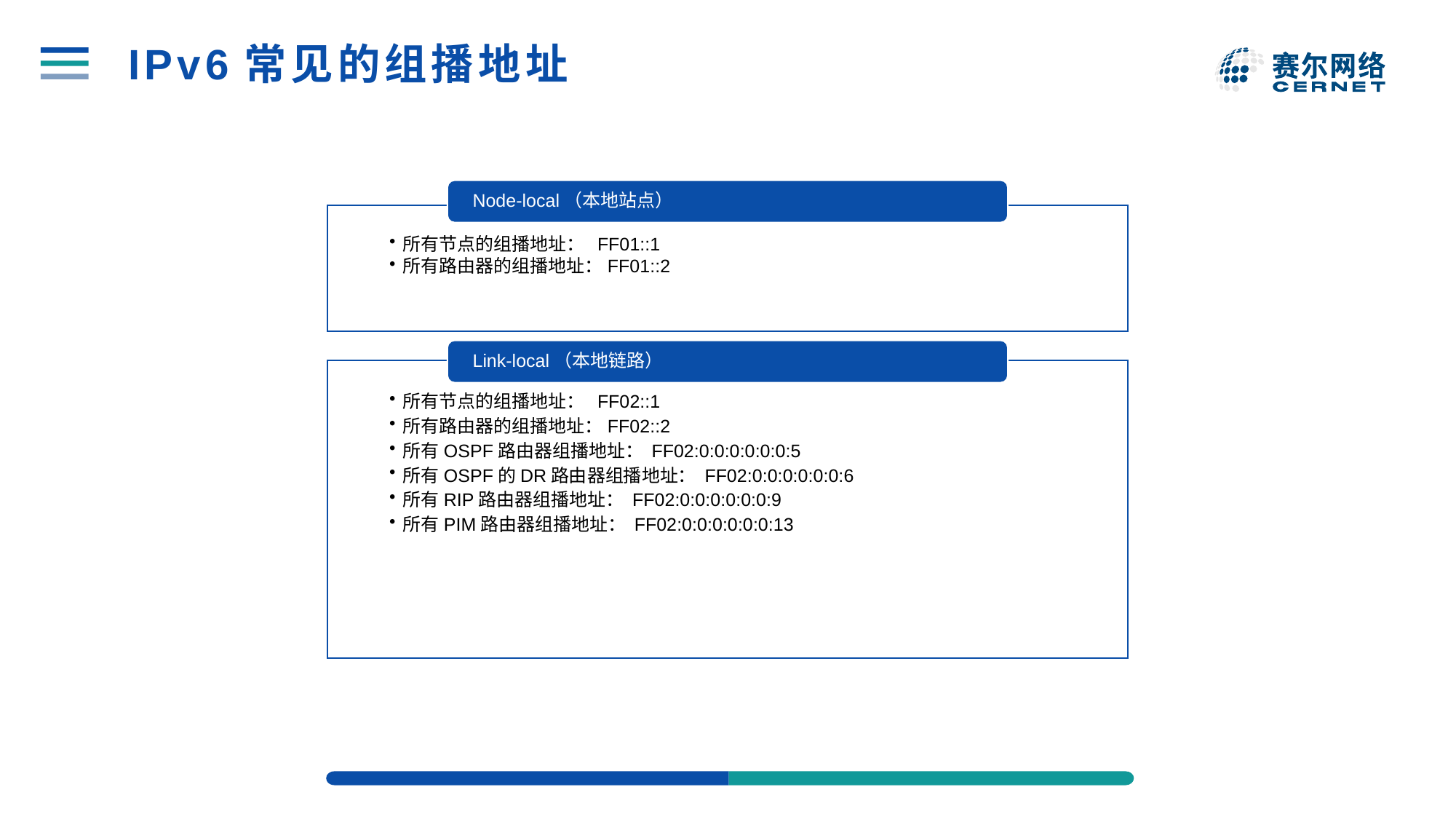

# IPv6常见的组播地址
所有节点的组播地址：  FF01::1
所有路由器的组播地址：FF01::2

Node-local（本地站点）
所有节点的组播地址：  FF02::1
所有路由器的组播地址：FF02::2
所有OSPF路由器组播地址： FF02:0:0:0:0:0:0:5
所有OSPF的DR路由器组播地址： FF02:0:0:0:0:0:0:6
所有RIP路由器组播地址： FF02:0:0:0:0:0:0:9
所有PIM路由器组播地址： FF02:0:0:0:0:0:0:13

Link-local（本地链路）